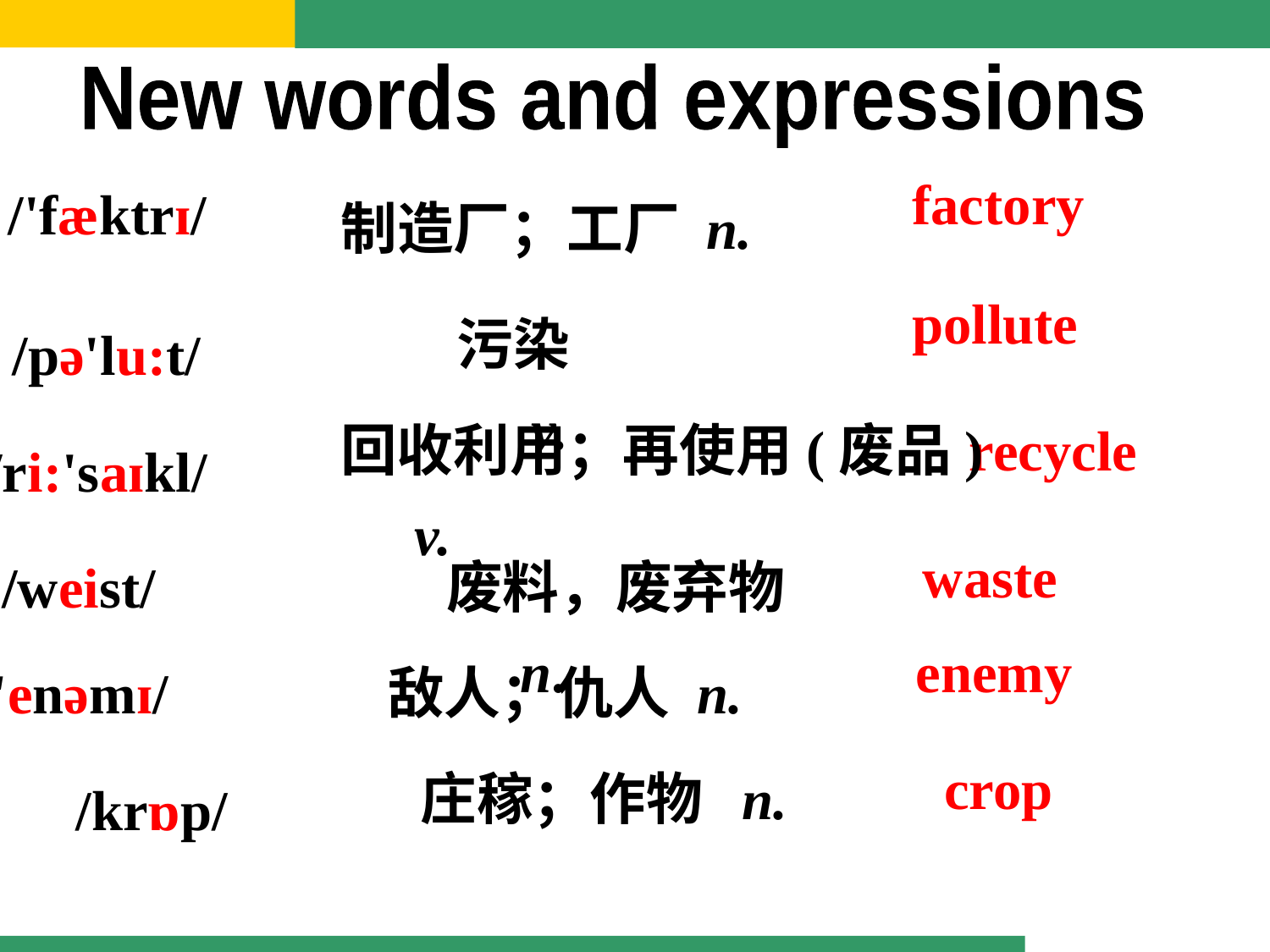

New words and expressions
factory
/'fæktrɪ/
制造厂；工厂 n.

pollute
污染 v.
/pə'lu:t/
回收利用；再使用(废品) v.
 recycle
/ri:'saɪkl/
waste
/weist/
废料，废弃物 n.
 enemy
/'enəmɪ/
敌人；仇人 n.
crop
庄稼；作物  n.
/krɒp/